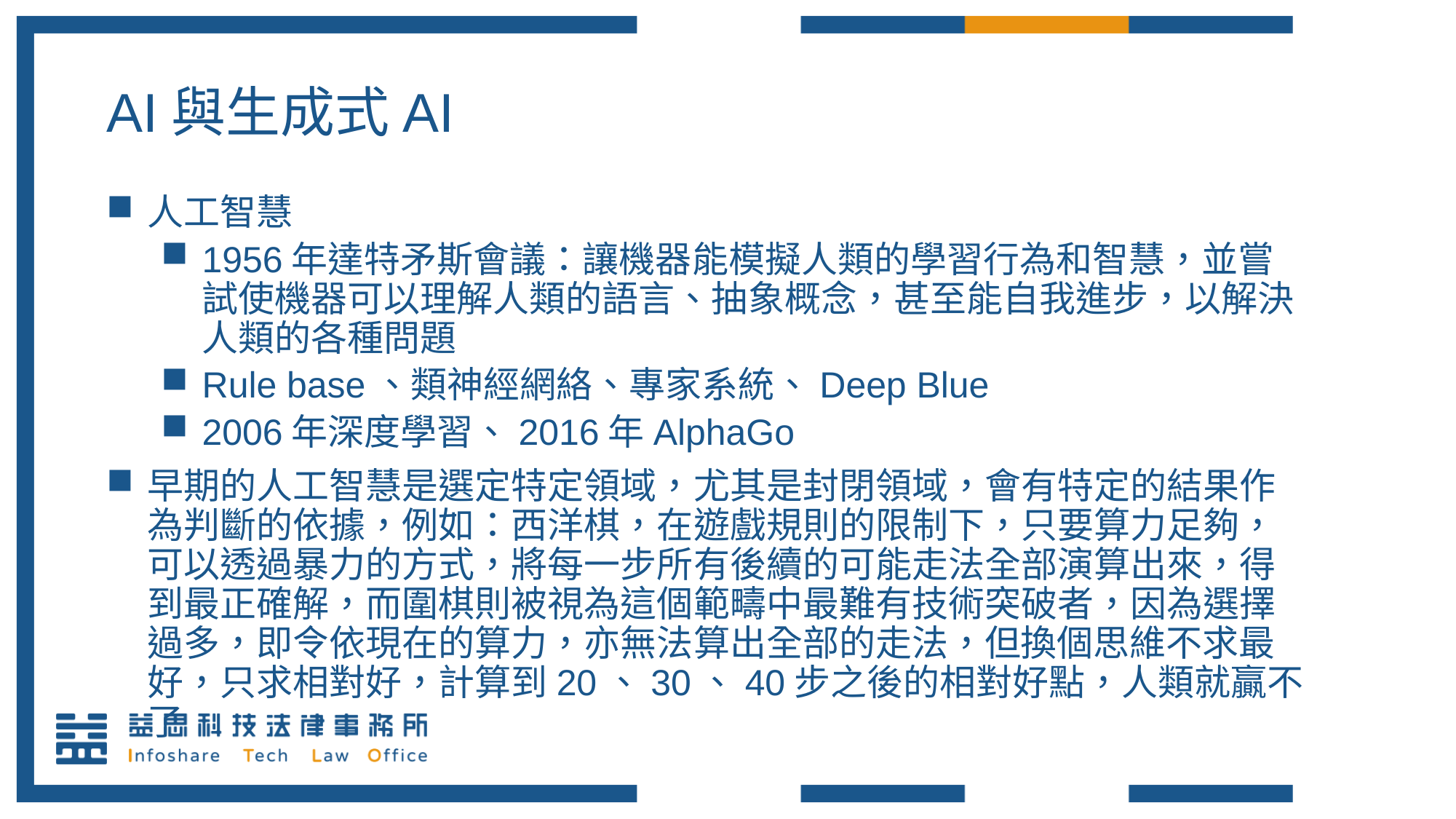

AI與生成式AI
人工智慧
1956年達特矛斯會議：讓機器能模擬人類的學習行為和智慧，並嘗試使機器可以理解人類的語言、抽象概念，甚至能自我進步，以解決人類的各種問題
Rule base、類神經網絡、專家系統、Deep Blue
2006年深度學習、2016年AlphaGo
早期的人工智慧是選定特定領域，尤其是封閉領域，會有特定的結果作為判斷的依據，例如：西洋棋，在遊戲規則的限制下，只要算力足夠，可以透過暴力的方式，將每一步所有後續的可能走法全部演算出來，得到最正確解，而圍棋則被視為這個範疇中最難有技術突破者，因為選擇過多，即令依現在的算力，亦無法算出全部的走法，但換個思維不求最好，只求相對好，計算到20、30、40步之後的相對好點，人類就贏不了